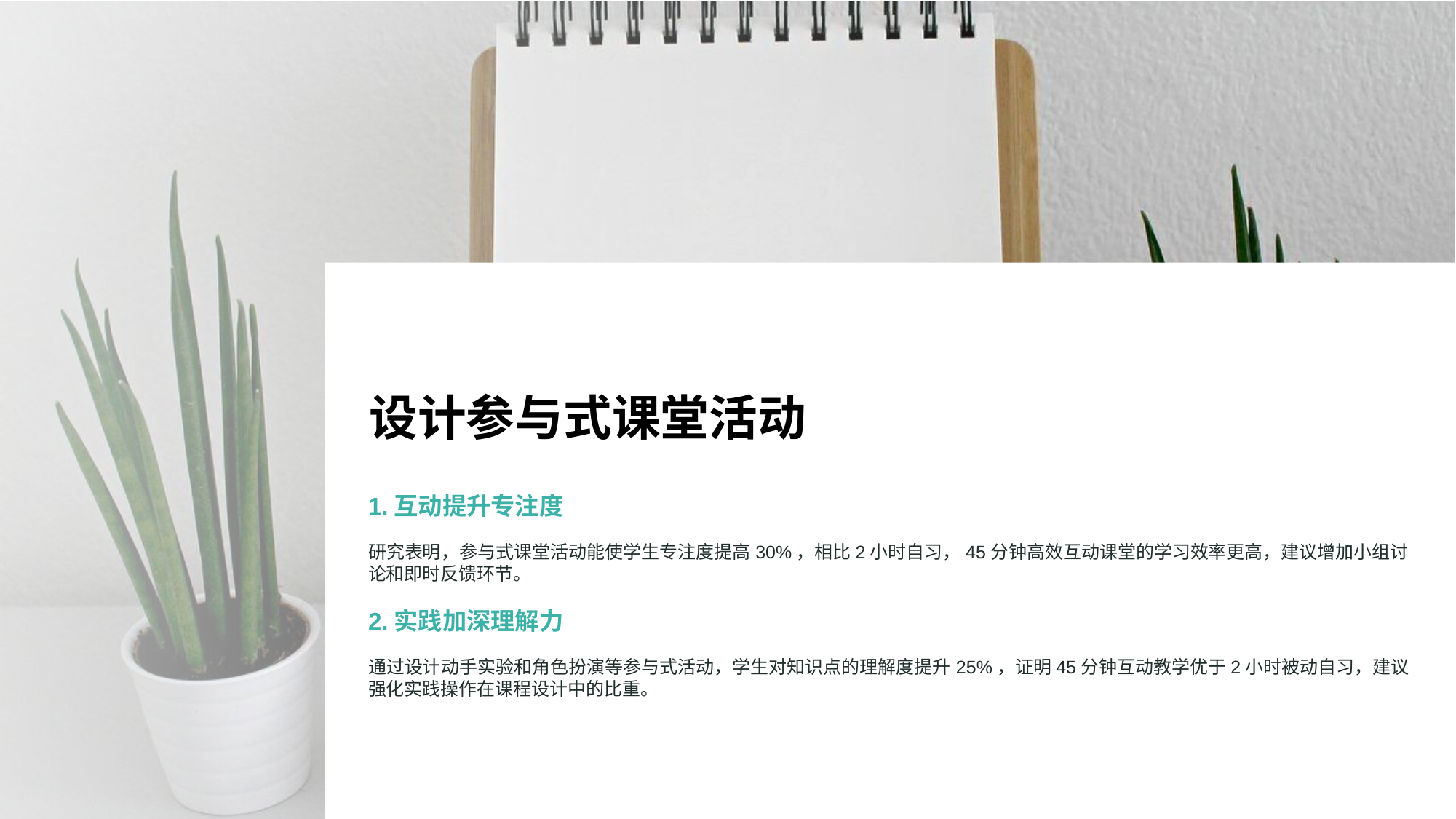

设计参与式课堂活动
1.互动提升专注度
研究表明，参与式课堂活动能使学生专注度提高30%，相比2小时自习，45分钟高效互动课堂的学习效率更高，建议增加小组讨论和即时反馈环节。
2.实践加深理解力
通过设计动手实验和角色扮演等参与式活动，学生对知识点的理解度提升25%，证明45分钟互动教学优于2小时被动自习，建议强化实践操作在课程设计中的比重。